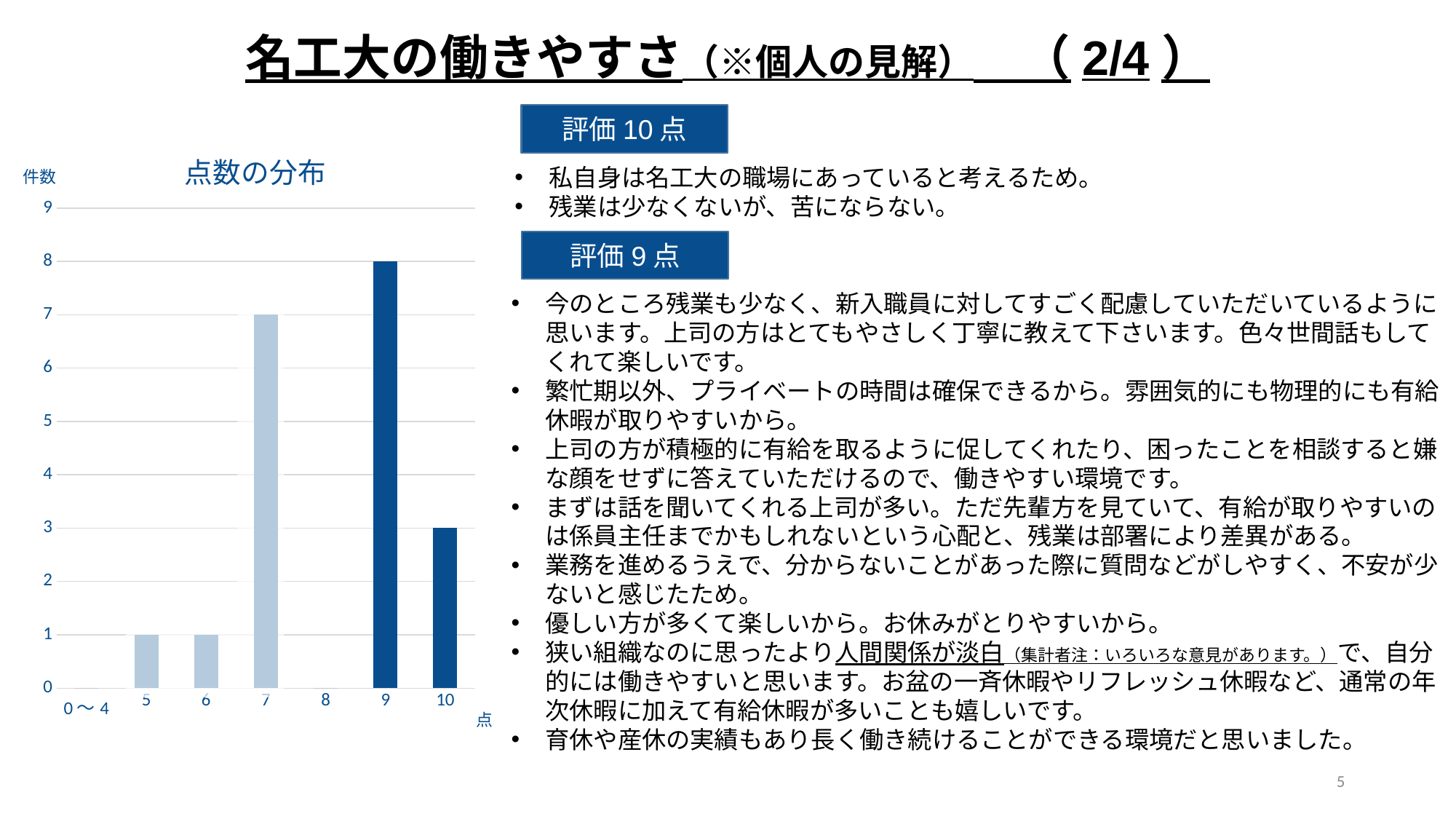

名工大の働きやすさ（※個人の見解）　（2/4）

評価10点

### Chart: 点数の分布

| Category | 列1 |
|---|---|
| 0～4 | 0.0 |
| 5 | 1.0 |
| 6 | 1.0 |
| 7 | 7.0 |
| 8 | 0.0 |
| 9 | 8.0 |
| 10 | 3.0 |
私自身は名工大の職場にあっていると考えるため。
残業は少なくないが、苦にならない。
件数
評価9点
今のところ残業も少なく、新入職員に対してすごく配慮していただいているように思います。上司の方はとてもやさしく丁寧に教えて下さいます。色々世間話もしてくれて楽しいです。
繁忙期以外、プライベートの時間は確保できるから。雰囲気的にも物理的にも有給休暇が取りやすいから。
上司の方が積極的に有給を取るように促してくれたり、困ったことを相談すると嫌な顔をせずに答えていただけるので、働きやすい環境です。
まずは話を聞いてくれる上司が多い。ただ先輩方を見ていて、有給が取りやすいのは係員主任までかもしれないという心配と、残業は部署により差異がある。
業務を進めるうえで、分からないことがあった際に質問などがしやすく、不安が少ないと感じたため。
優しい方が多くて楽しいから。お休みがとりやすいから。
狭い組織なのに思ったより人間関係が淡白（集計者注：いろいろな意見があります。）で、自分的には働きやすいと思います。お盆の一斉休暇やリフレッシュ休暇など、通常の年次休暇に加えて有給休暇が多いことも嬉しいです。
育休や産休の実績もあり長く働き続けることができる環境だと思いました。

点
5